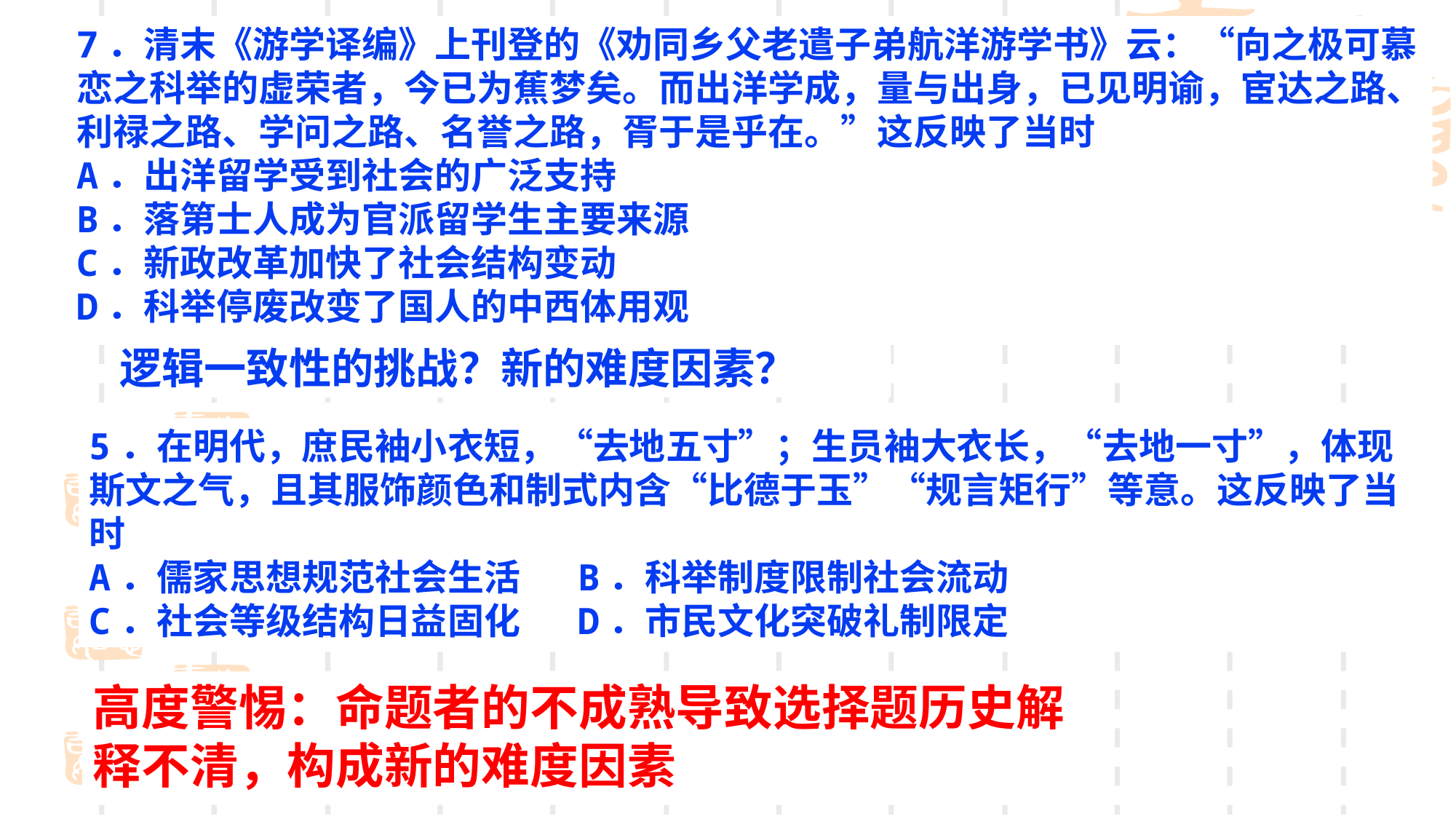

7．清末《游学译编》上刊登的《劝同乡父老遣子弟航洋游学书》云：“向之极可慕恋之科举的虚荣者，今已为蕉梦矣。而出洋学成，量与出身，已见明谕，宦达之路、利禄之路、学问之路、名誉之路，胥于是乎在。”这反映了当时
A．出洋留学受到社会的广泛支持
B．落第士人成为官派留学生主要来源
C．新政改革加快了社会结构变动
D．科举停废改变了国人的中西体用观
逻辑一致性的挑战？新的难度因素？
5．在明代，庶民袖小衣短，“去地五寸”；生员袖大衣长，“去地一寸”，体现斯文之气，且其服饰颜色和制式内含“比德于玉”“规言矩行”等意。这反映了当时
A．儒家思想规范社会生活      B．科举制度限制社会流动
C．社会等级结构日益固化      D．市民文化突破礼制限定
高度警惕：命题者的不成熟导致选择题历史解释不清，构成新的难度因素